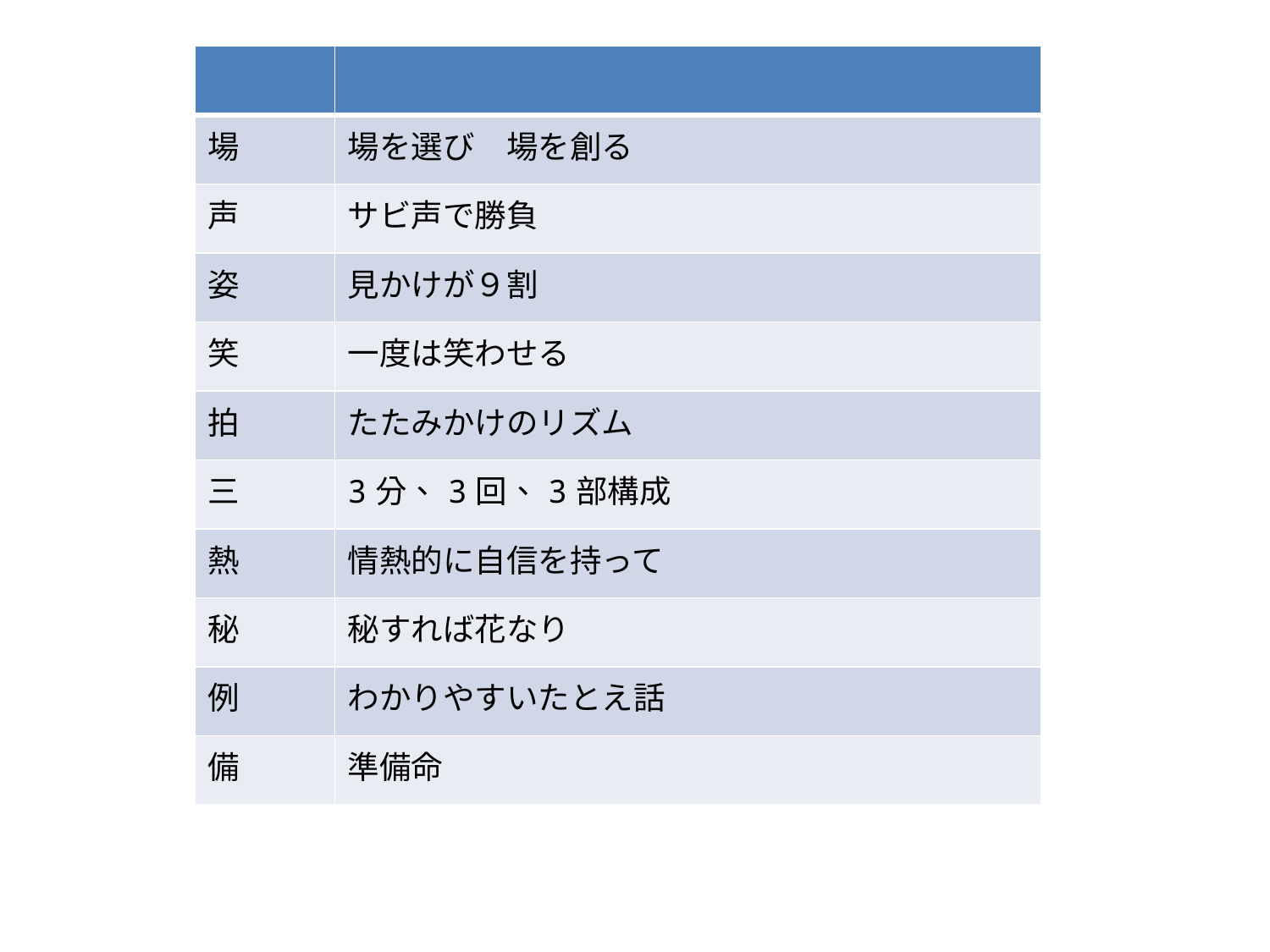

|  |  |
| --- | --- |
| 場 | 場を選び　場を創る |
| 声 | サビ声で勝負 |
| 姿 | 見かけが９割 |
| 笑 | 一度は笑わせる |
| 拍 | たたみかけのリズム |
| 三 | 3分、3回、3部構成 |
| 熱 | 情熱的に自信を持って |
| 秘 | 秘すれば花なり |
| 例 | わかりやすいたとえ話 |
| 備 | 準備命 |